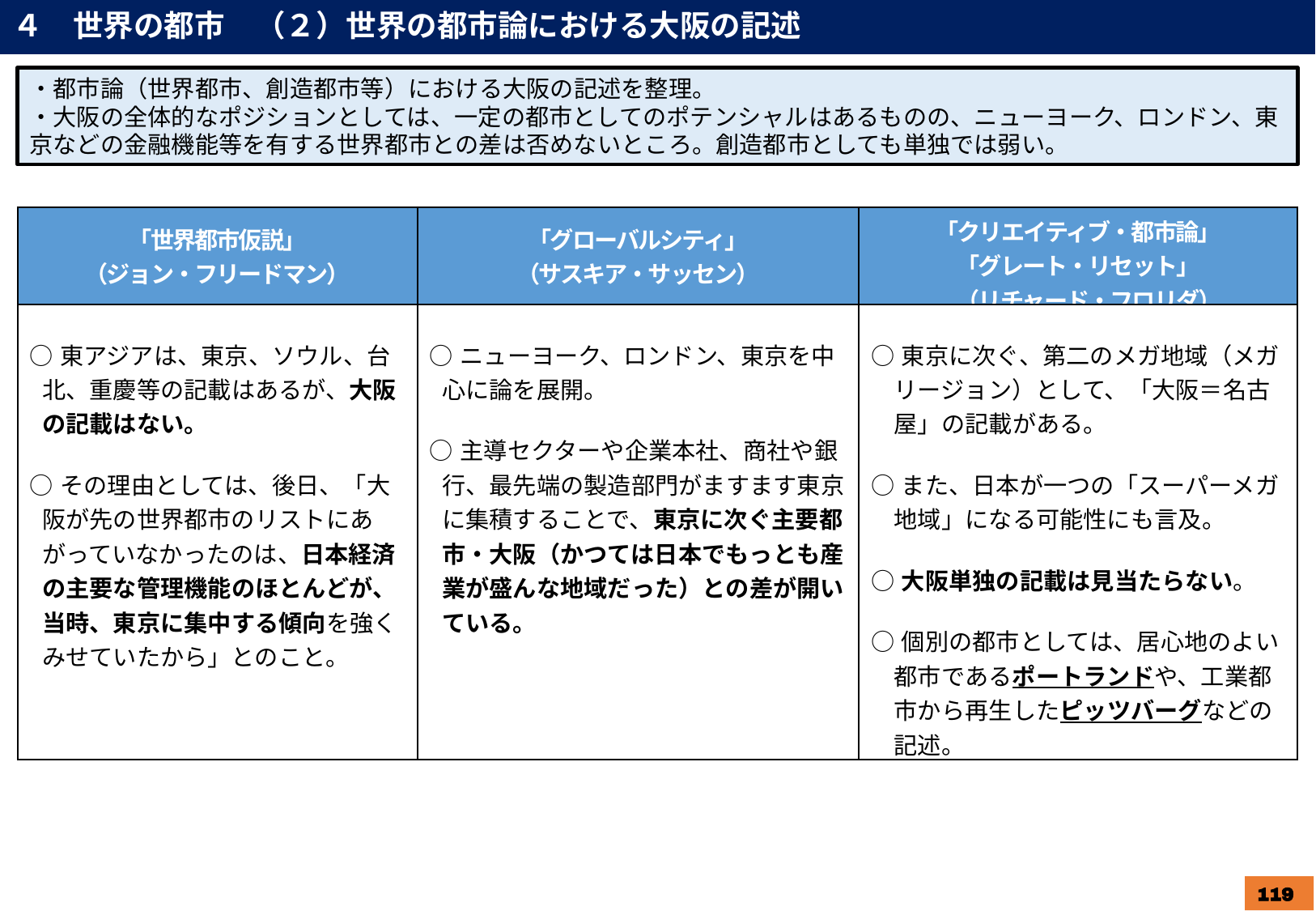

４　世界の都市　（２）世界の都市論における大阪の記述
・都市論（世界都市、創造都市等）における大阪の記述を整理。
・大阪の全体的なポジションとしては、一定の都市としてのポテンシャルはあるものの、ニューヨーク、ロンドン、東京などの金融機能等を有する世界都市との差は否めないところ。創造都市としても単独では弱い。
| 「世界都市仮説」 （ジョン・フリードマン） | 「グローバルシティ」 （サスキア・サッセン） | 「クリエイティブ・都市論」 「グレート・リセット」 　（リチャード・フロリダ） |
| --- | --- | --- |
| ○東アジアは、東京、ソウル、台北、重慶等の記載はあるが、大阪の記載はない。 ○その理由としては、後日、「大阪が先の世界都市のリストにあがっていなかったのは、日本経済の主要な管理機能のほとんどが、当時、東京に集中する傾向を強くみせていたから」とのこと。 | ○ニューヨーク、ロンドン、東京を中心に論を展開。 ○主導セクターや企業本社、商社や銀行、最先端の製造部門がますます東京に集積することで、東京に次ぐ主要都市・大阪（かつては日本でもっとも産業が盛んな地域だった）との差が開いている。 | ○東京に次ぐ、第二のメガ地域（メガリージョン）として、「大阪＝名古屋」の記載がある。 ○また、日本が一つの「スーパーメガ地域」になる可能性にも言及。 ○大阪単独の記載は見当たらない。 ○個別の都市としては、居心地のよい都市であるポートランドや、工業都市から再生したピッツバーグなどの記述。 |
119